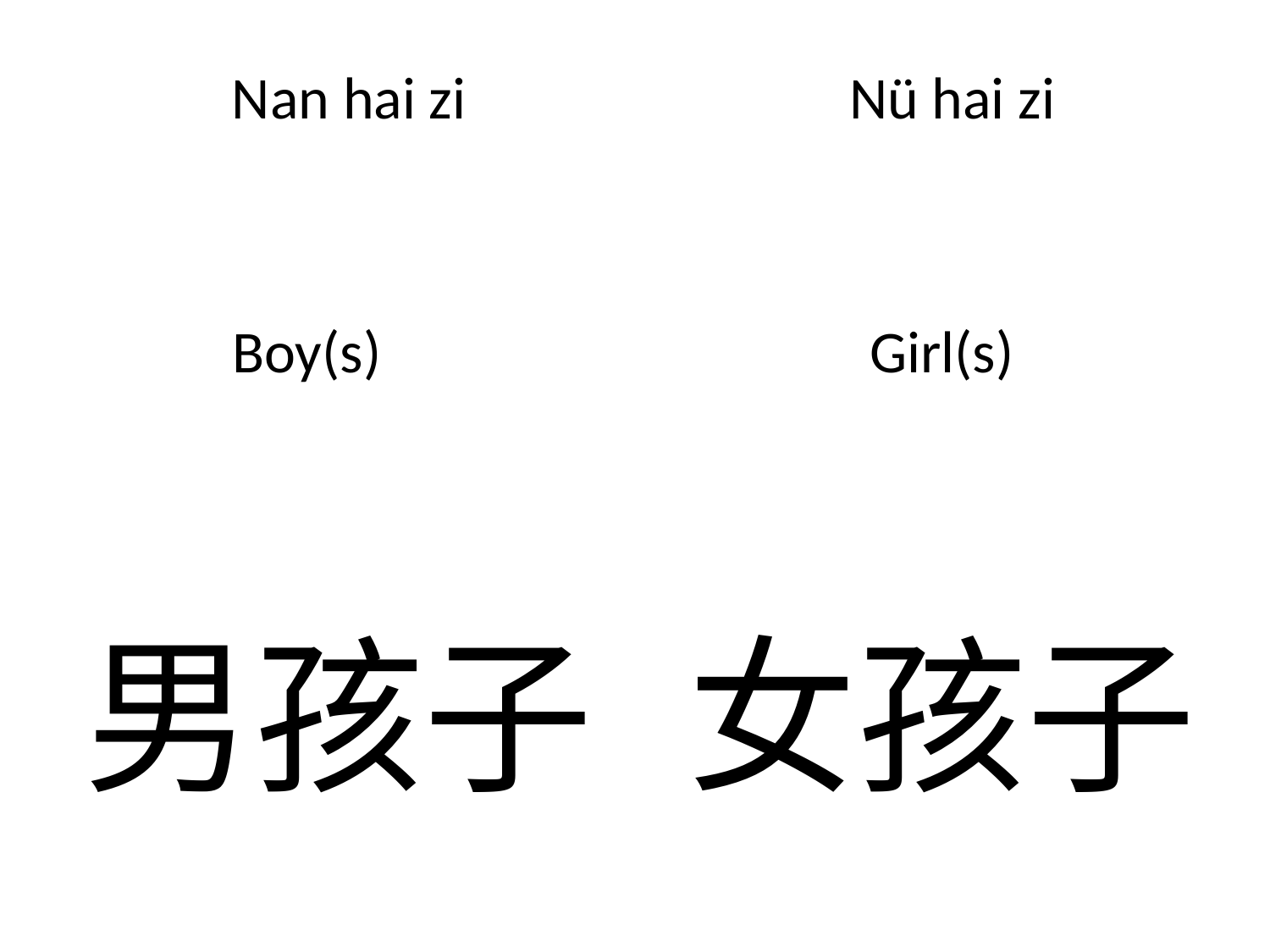

Nan hai zi
Nü hai zi
Boy(s)
Girl(s)
男孩子
女孩子